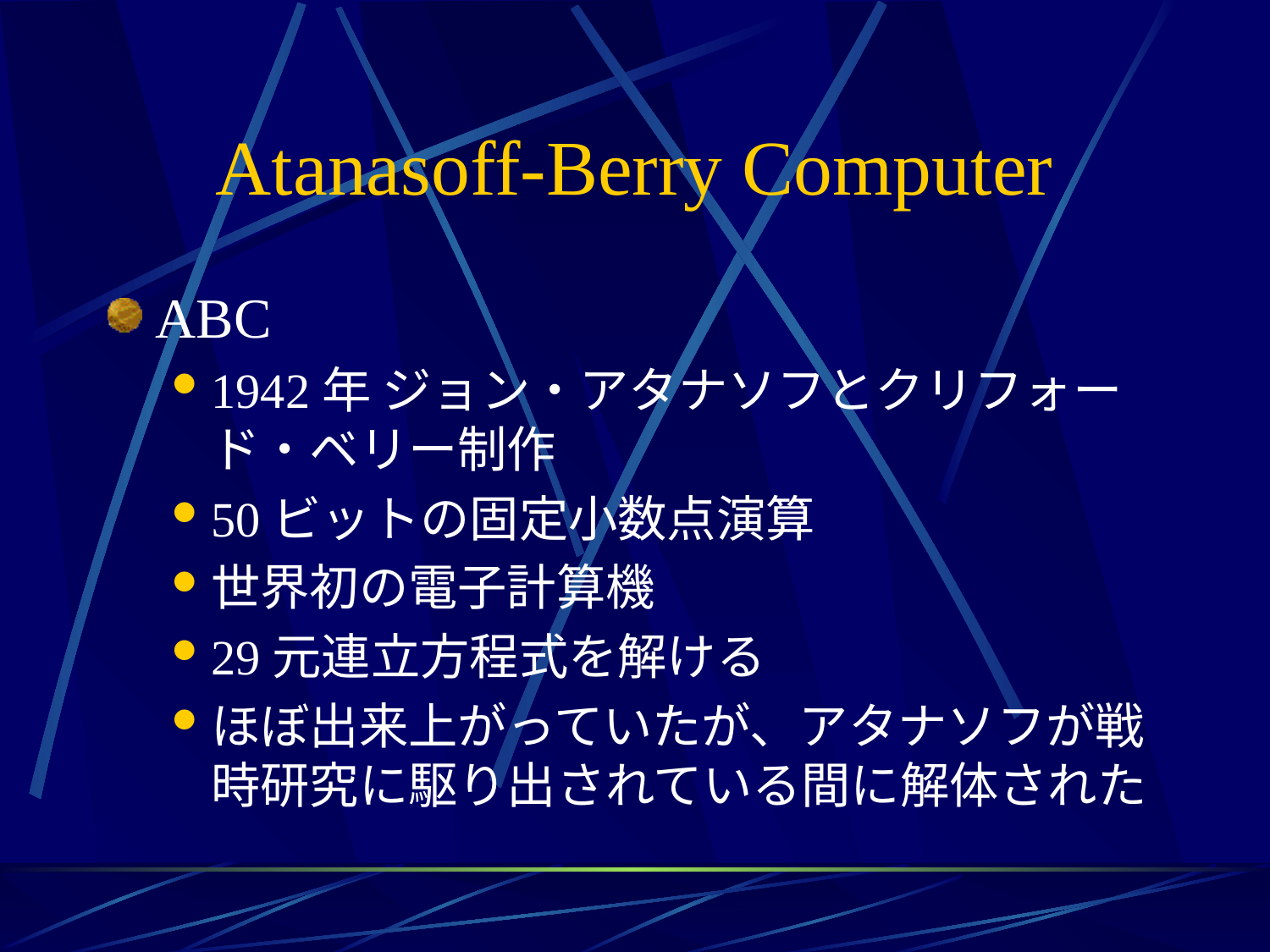

# Atanasoff-Berry Computer
ABC
1942年 ジョン・アタナソフとクリフォード・ベリー制作
50ビットの固定小数点演算
世界初の電子計算機
29元連立方程式を解ける
ほぼ出来上がっていたが、アタナソフが戦時研究に駆り出されている間に解体された